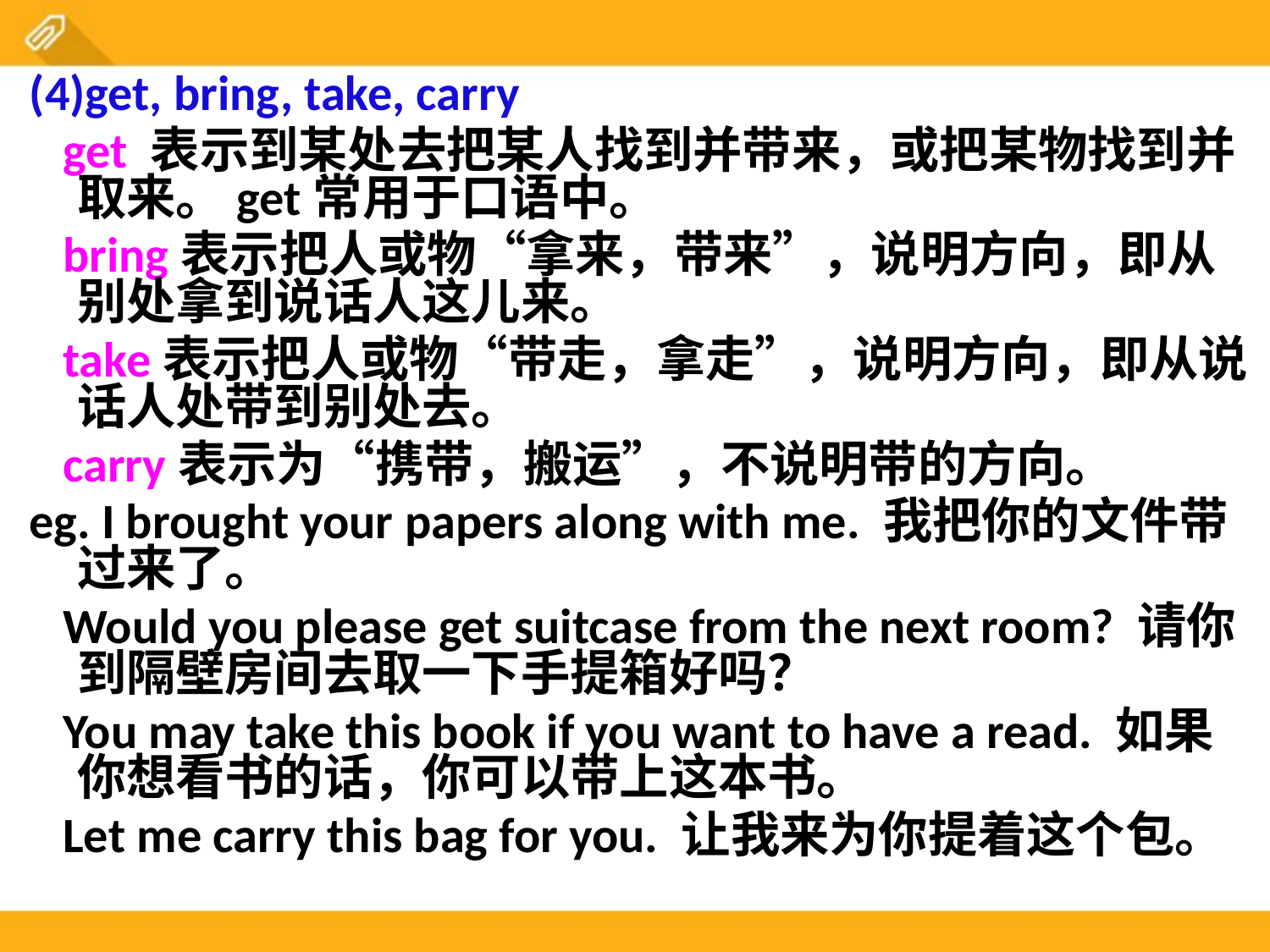

(4)get, bring, take, carry
   get 表示到某处去把某人找到并带来，或把某物找到并取来。get常用于口语中。
   bring表示把人或物“拿来，带来”，说明方向，即从别处拿到说话人这儿来。
   take表示把人或物“带走，拿走”，说明方向，即从说话人处带到别处去。
   carry表示为“携带，搬运”，不说明带的方向。
eg. I brought your papers along with me. 我把你的文件带过来了。
   Would you please get suitcase from the next room? 请你到隔壁房间去取一下手提箱好吗？
   You may take this book if you want to have a read. 如果你想看书的话，你可以带上这本书。
   Let me carry this bag for you. 让我来为你提着这个包。